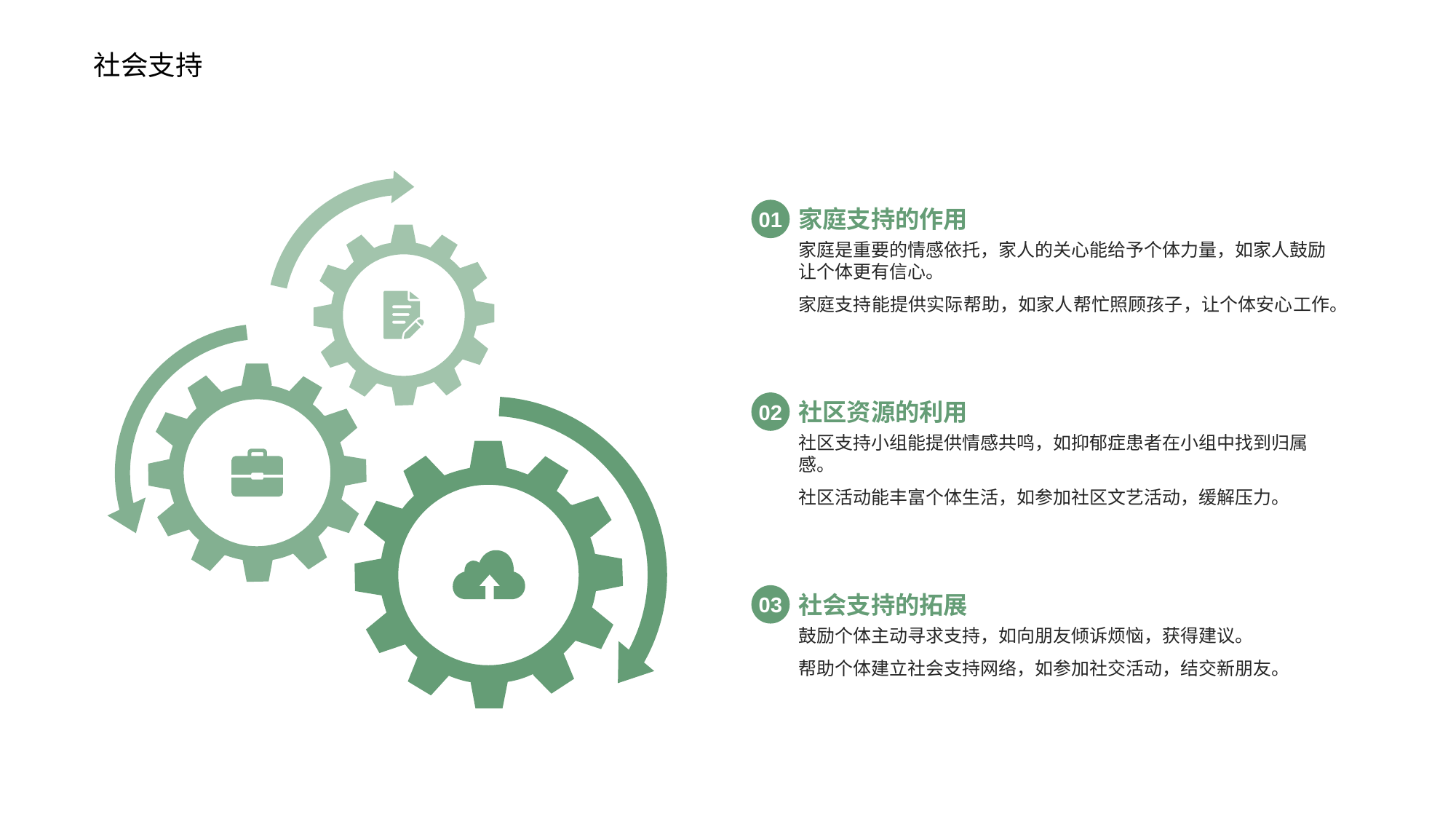

# 社会支持

家庭支持的作用
01

家庭是重要的情感依托，家人的关心能给予个体力量，如家人鼓励让个体更有信心。
家庭支持能提供实际帮助，如家人帮忙照顾孩子，让个体安心工作。

社区资源的利用

02
社区支持小组能提供情感共鸣，如抑郁症患者在小组中找到归属感。
社区活动能丰富个体生活，如参加社区文艺活动，缓解压力。

社会支持的拓展
03
鼓励个体主动寻求支持，如向朋友倾诉烦恼，获得建议。
帮助个体建立社会支持网络，如参加社交活动，结交新朋友。